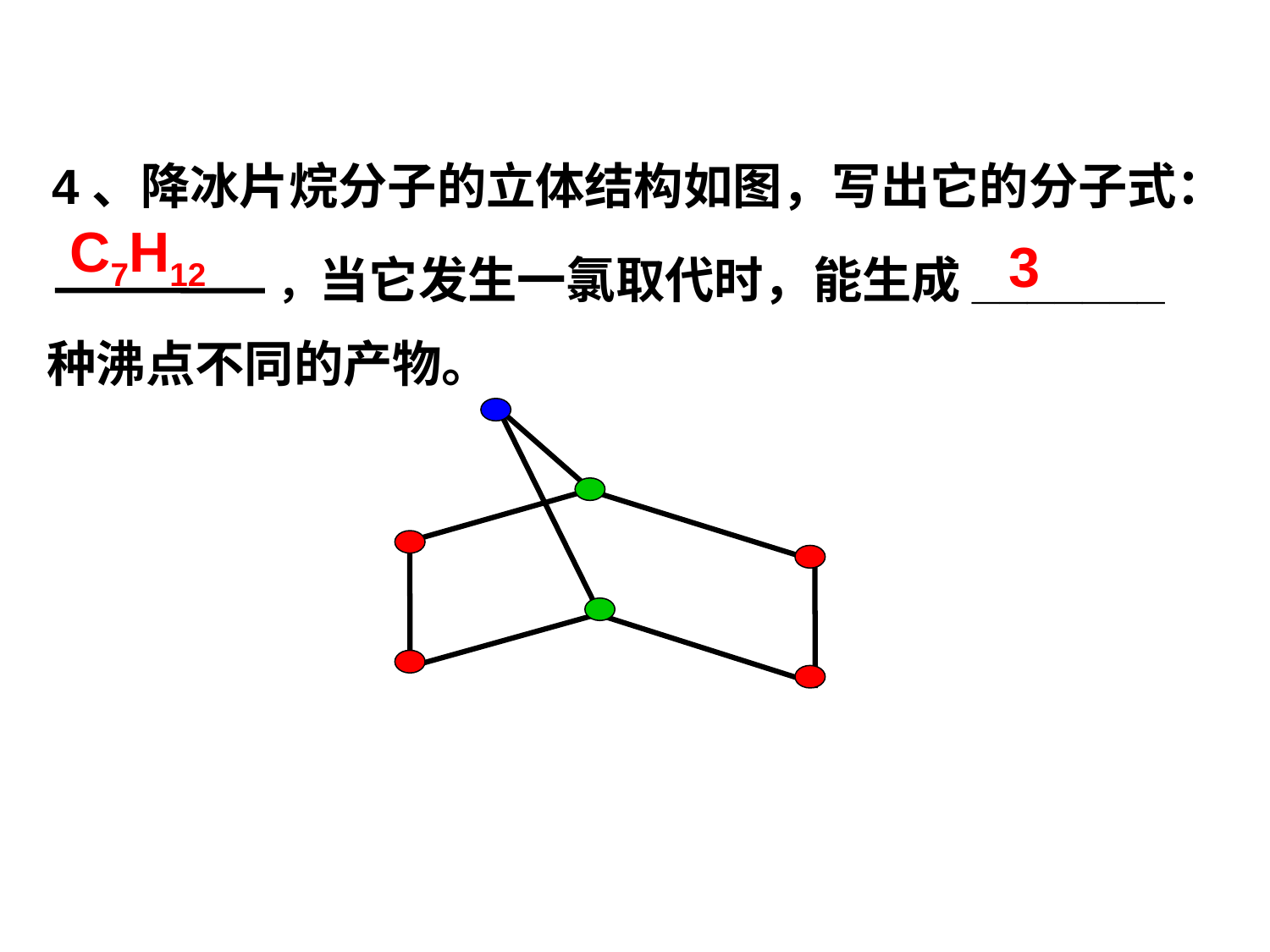

4、降冰片烷分子的立体结构如图，写出它的分子式：
C7H12
3
，当它发生一氯取代时，能生成_______

种沸点不同的产物。